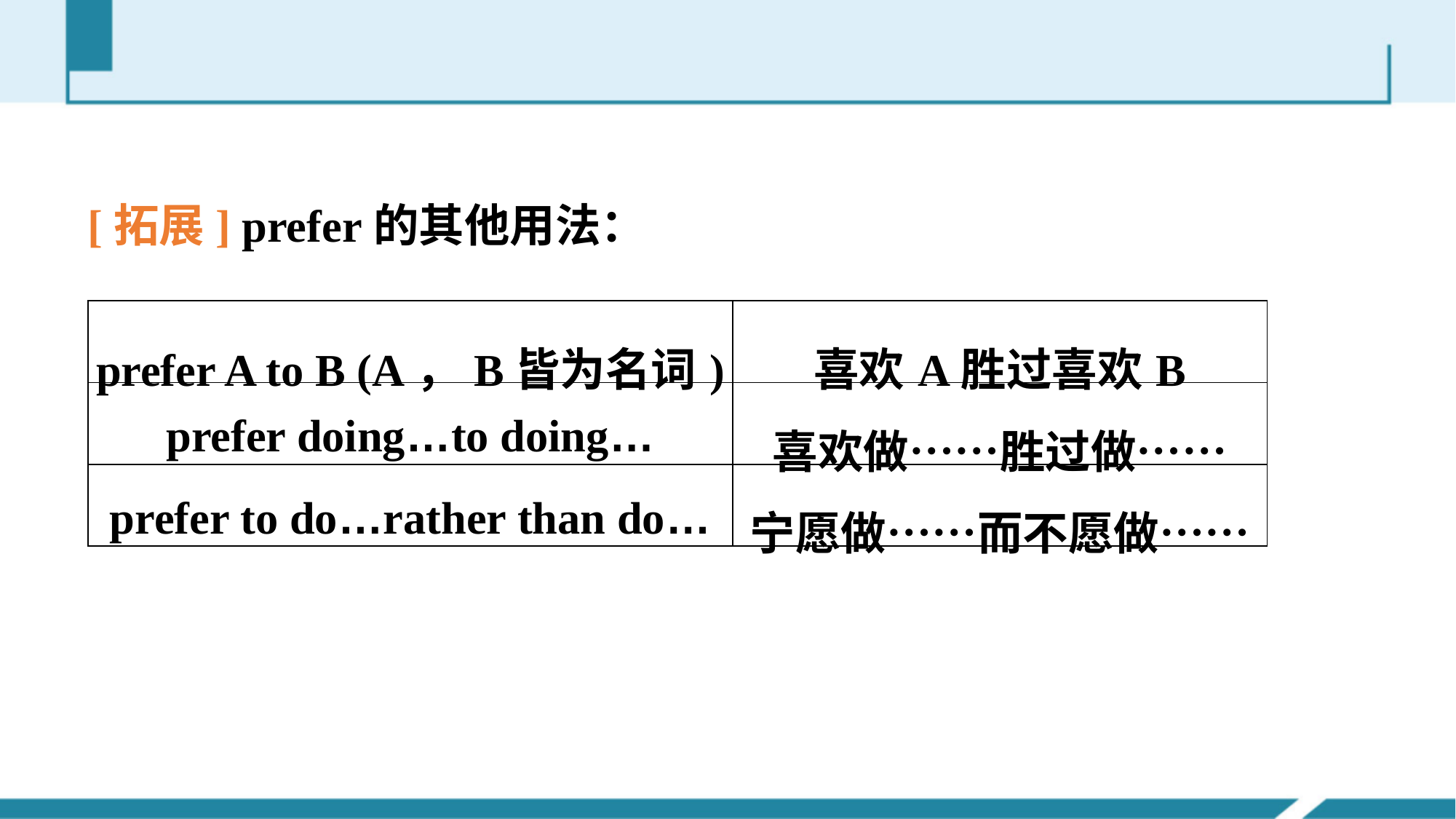

[拓展] prefer的其他用法：
| prefer A to B (A，B皆为名词) | 喜欢A胜过喜欢B |
| --- | --- |
| prefer doing…to doing… | 喜欢做……胜过做…… |
| prefer to do…rather than do… | 宁愿做……而不愿做…… |